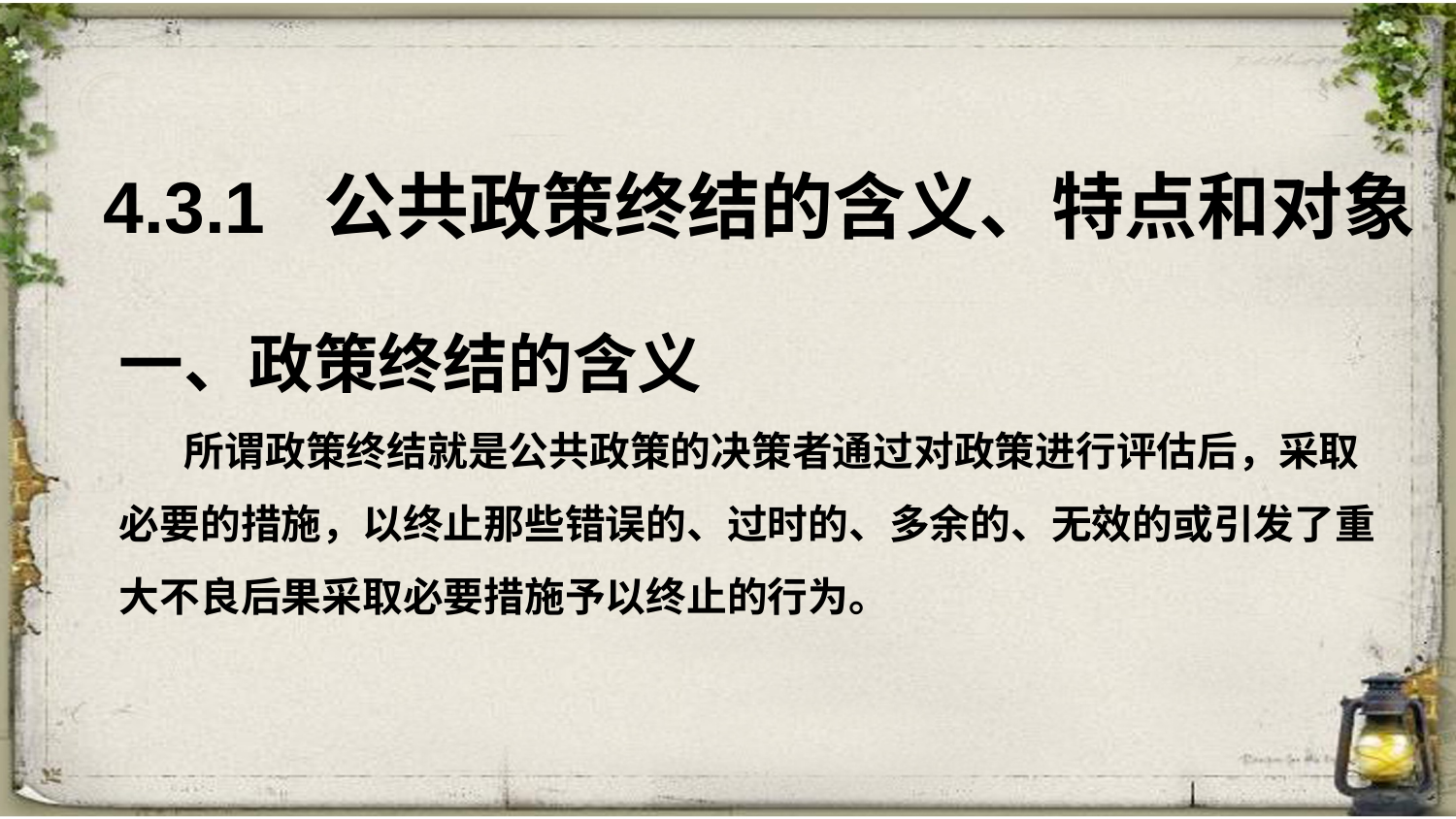

4.3.1  公共政策终结的含义、特点和对象
一、政策终结的含义
      所谓政策终结就是公共政策的决策者通过对政策进行评估后，采取
必要的措施，以终止那些错误的、过时的、多余的、无效的或引发了重
大不良后果采取必要措施予以终止的行为。